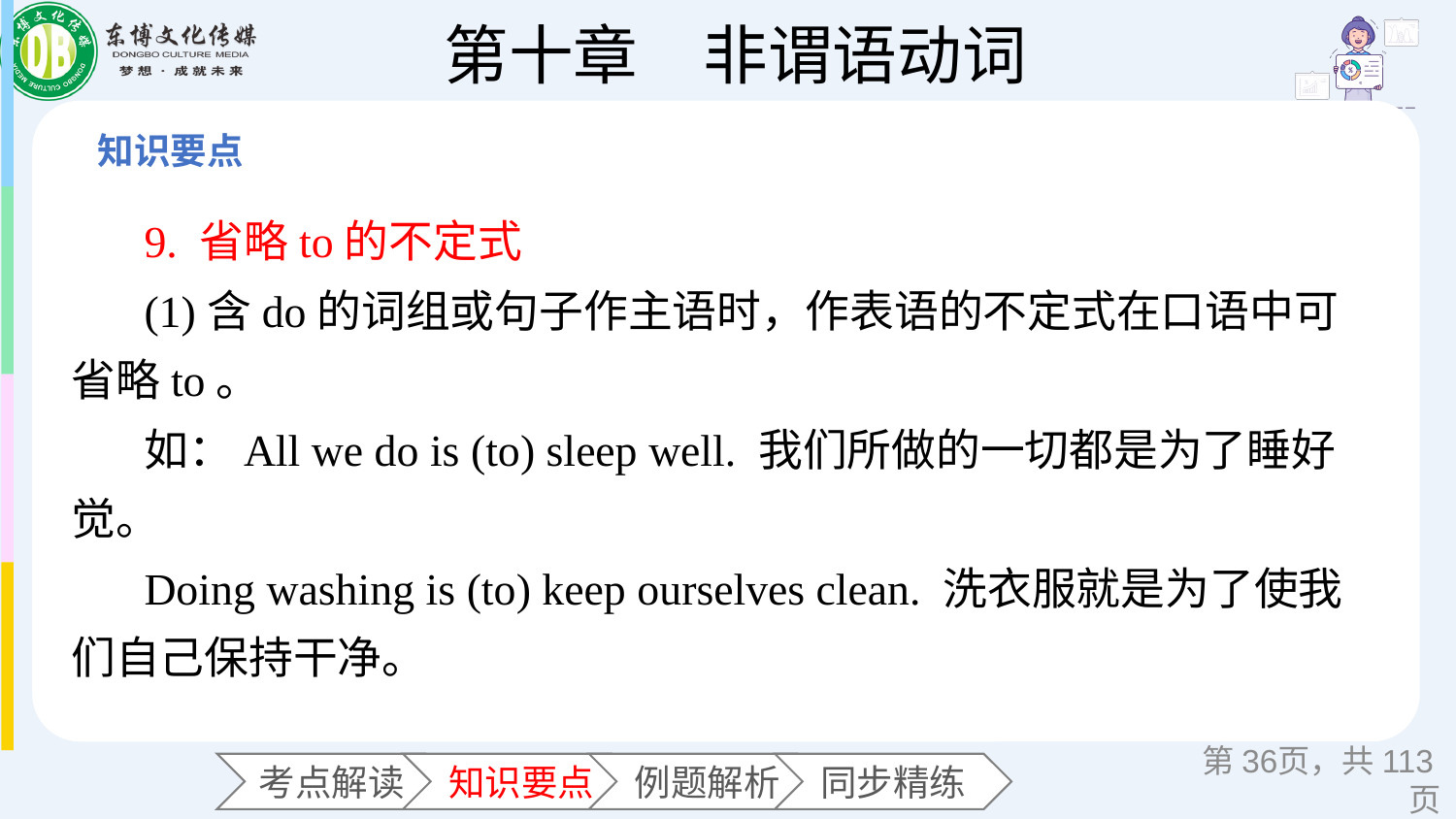

9. 省略to的不定式
(1)含do的词组或句子作主语时，作表语的不定式在口语中可省略to。
如：All we do is (to) sleep well. 我们所做的一切都是为了睡好觉。
Doing washing is (to) keep ourselves clean. 洗衣服就是为了使我们自己保持干净。
第36页，共113页